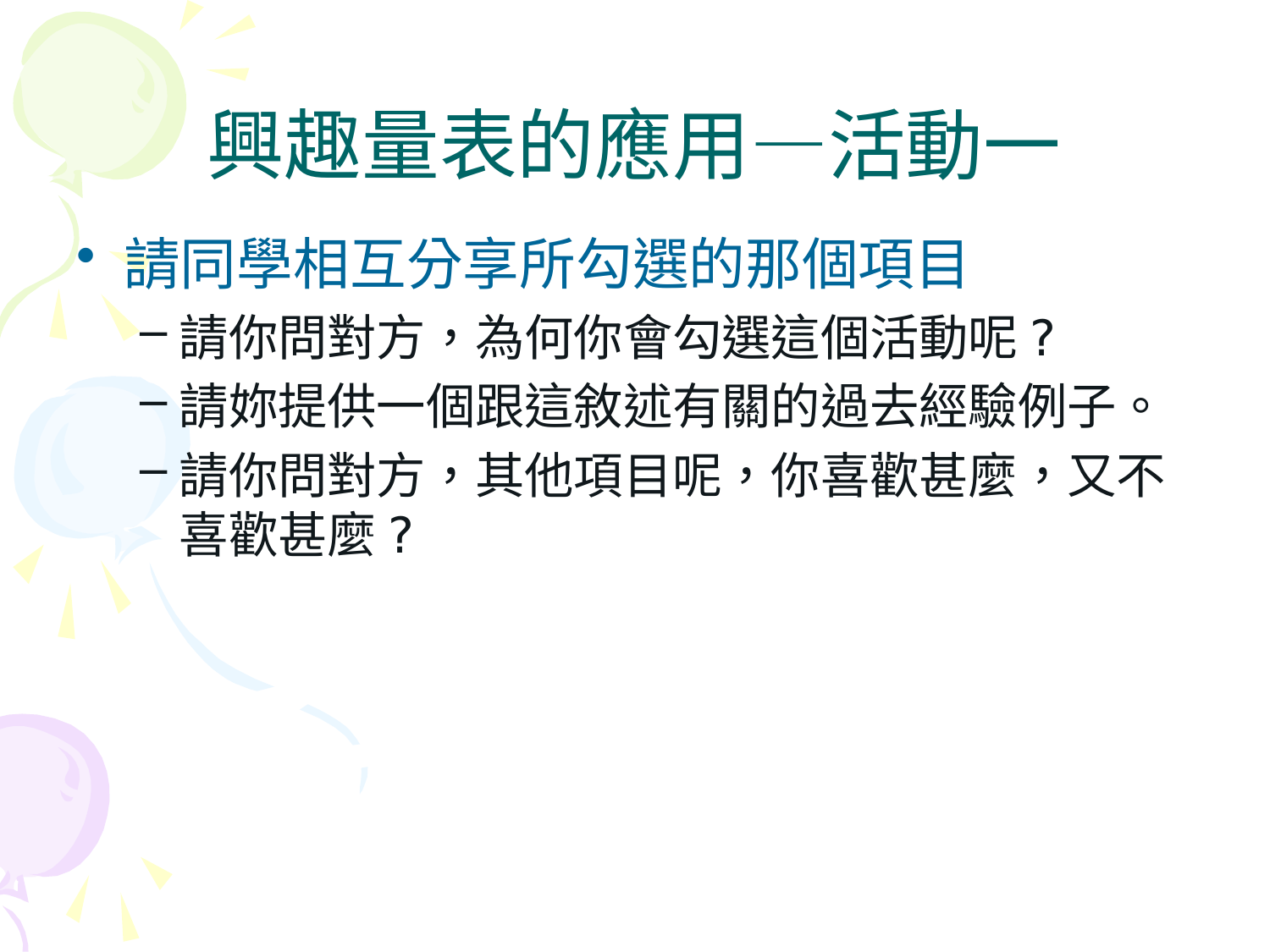

# 興趣量表的應用—活動一
請同學相互分享所勾選的那個項目
請你問對方，為何你會勾選這個活動呢?
請妳提供一個跟這敘述有關的過去經驗例子。
請你問對方，其他項目呢，你喜歡甚麼，又不喜歡甚麼?